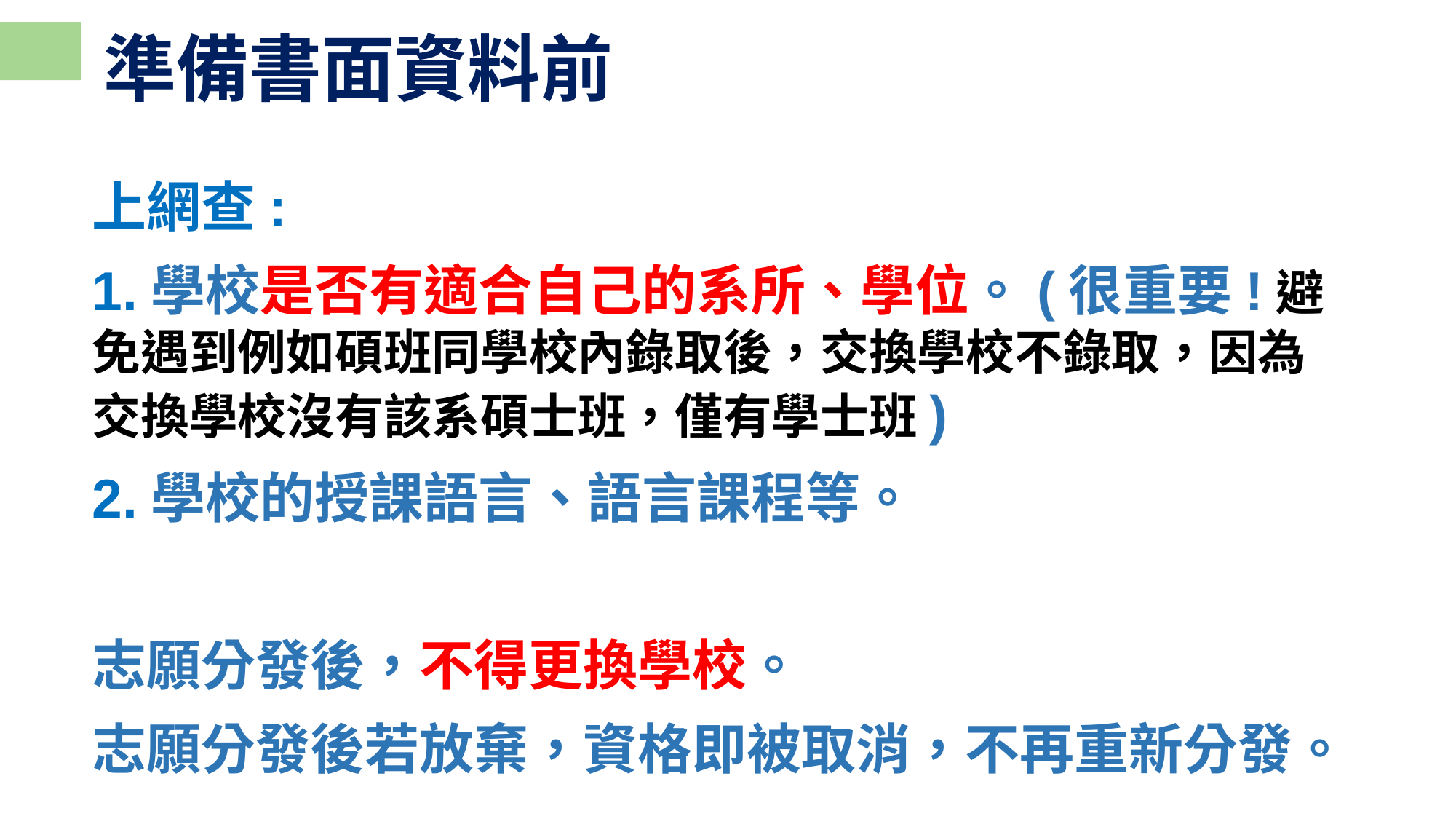

準備書面資料前

上網查:
1.學校是否有適合自己的系所、學位。(很重要!避免遇到例如碩班同學校內錄取後，交換學校不錄取，因為交換學校沒有該系碩士班，僅有學士班)
2.學校的授課語言、語言課程等。

志願分發後，不得更換學校。
志願分發後若放棄，資格即被取消，不再重新分發。